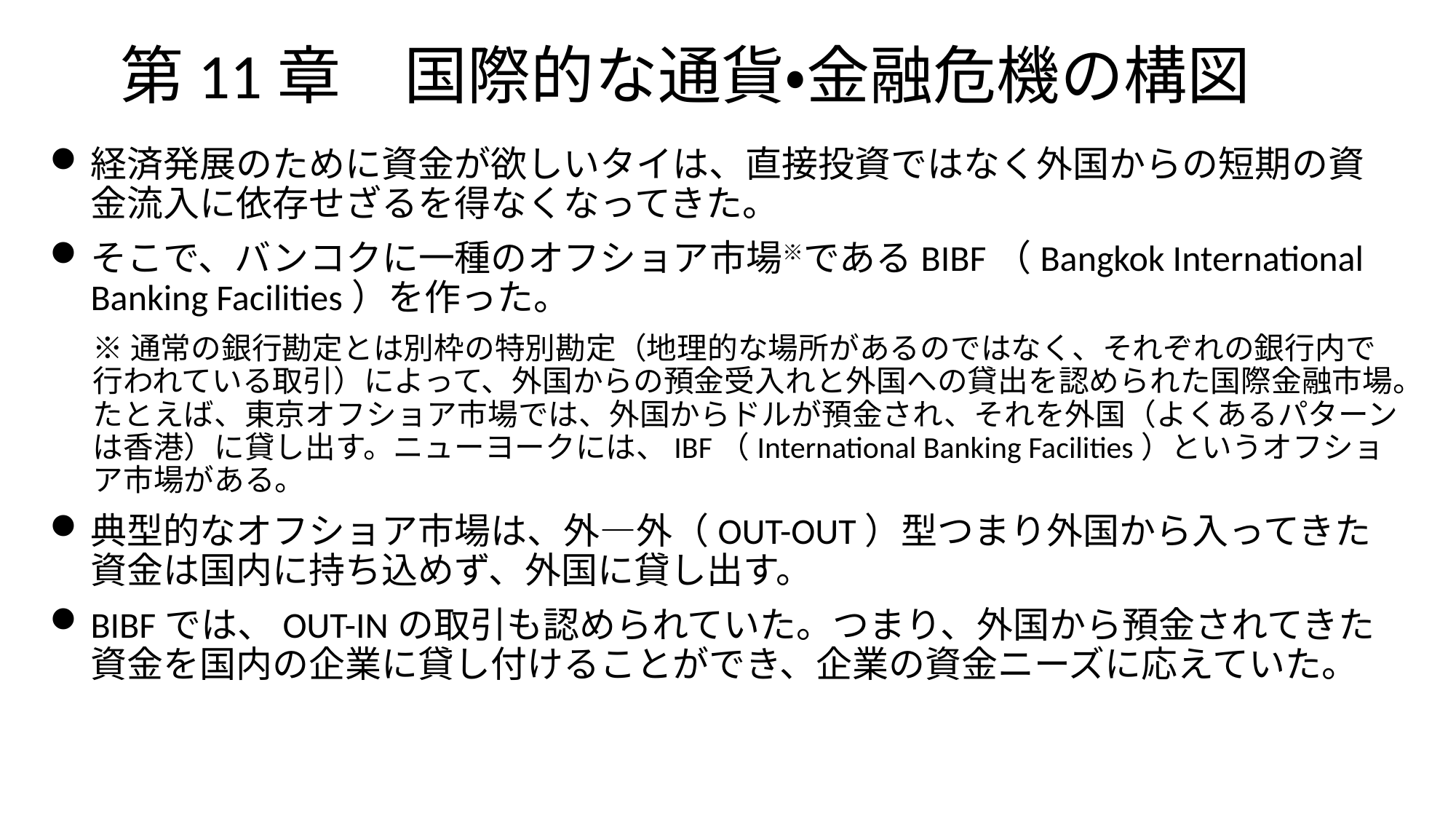

# 第11章　国際的な通貨・金融危機の構図
経済発展のために資金が欲しいタイは、直接投資ではなく外国からの短期の資金流入に依存せざるを得なくなってきた。
そこで、バンコクに一種のオフショア市場※であるBIBF（Bangkok International Banking Facilities）を作った。
※通常の銀行勘定とは別枠の特別勘定（地理的な場所があるのではなく、それぞれの銀行内で行われている取引）によって、外国からの預金受入れと外国への貸出を認められた国際金融市場。たとえば、東京オフショア市場では、外国からドルが預金され、それを外国（よくあるパターンは香港）に貸し出す。ニューヨークには、IBF（International Banking Facilities）というオフショア市場がある。
典型的なオフショア市場は、外―外（OUT-OUT）型つまり外国から入ってきた資金は国内に持ち込めず、外国に貸し出す。
BIBFでは、OUT-INの取引も認められていた。つまり、外国から預金されてきた資金を国内の企業に貸し付けることができ、企業の資金ニーズに応えていた。